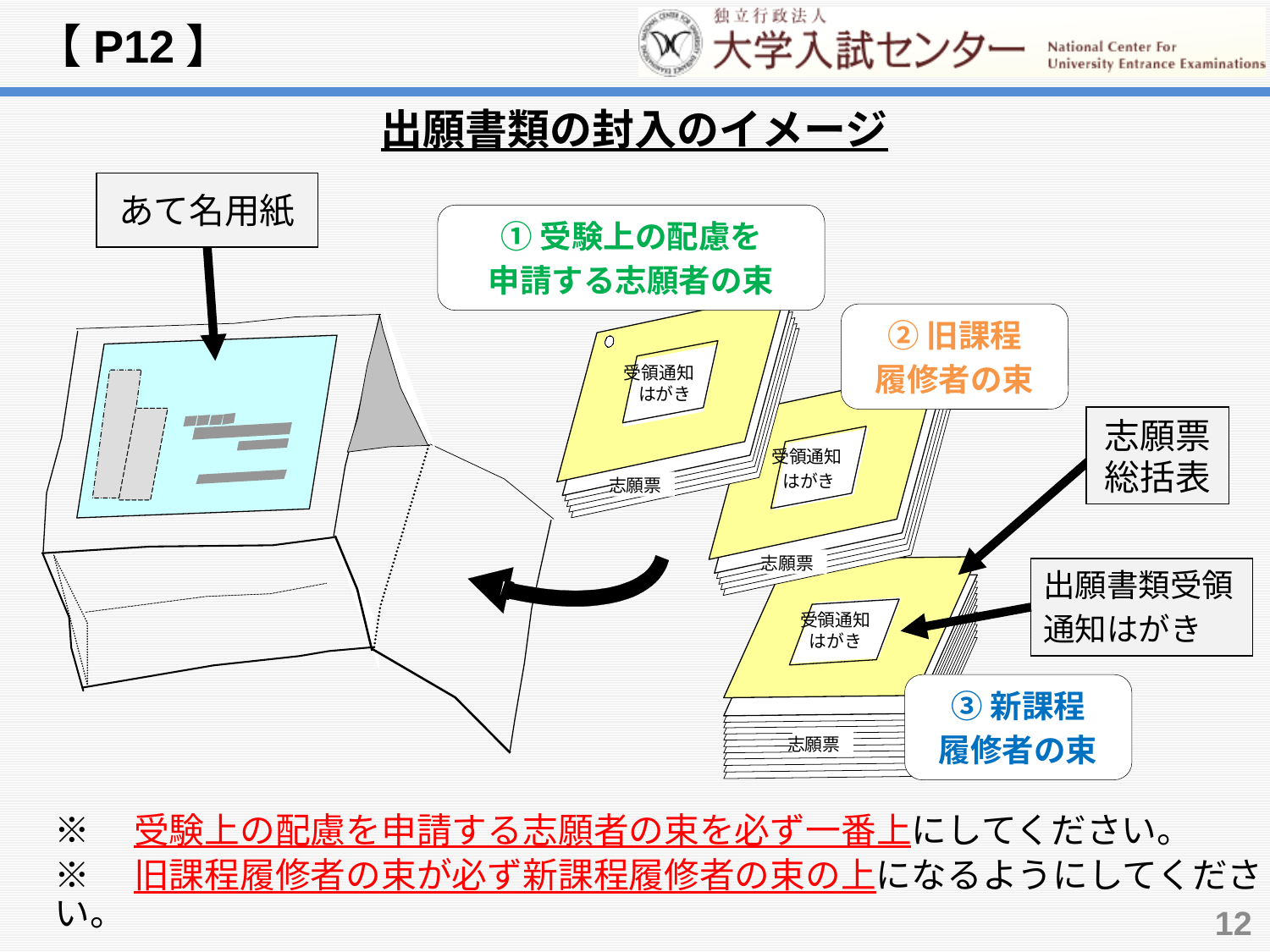

【P12】
出願書類の封入のイメージ
あて名用紙

①受験上の配慮を
申請する志願者の束

受領通知

はがき

志願票
②旧課程
履修者の束

受領通知

はがき

志願票
志願票総括表

受領通知

はがき

志願票

出願書類受領
通知はがき

③新課程
履修者の束

※　受験上の配慮を申請する志願者の束を必ず一番上にしてください。
※　旧課程履修者の束が必ず新課程履修者の束の上になるようにしてください。

12